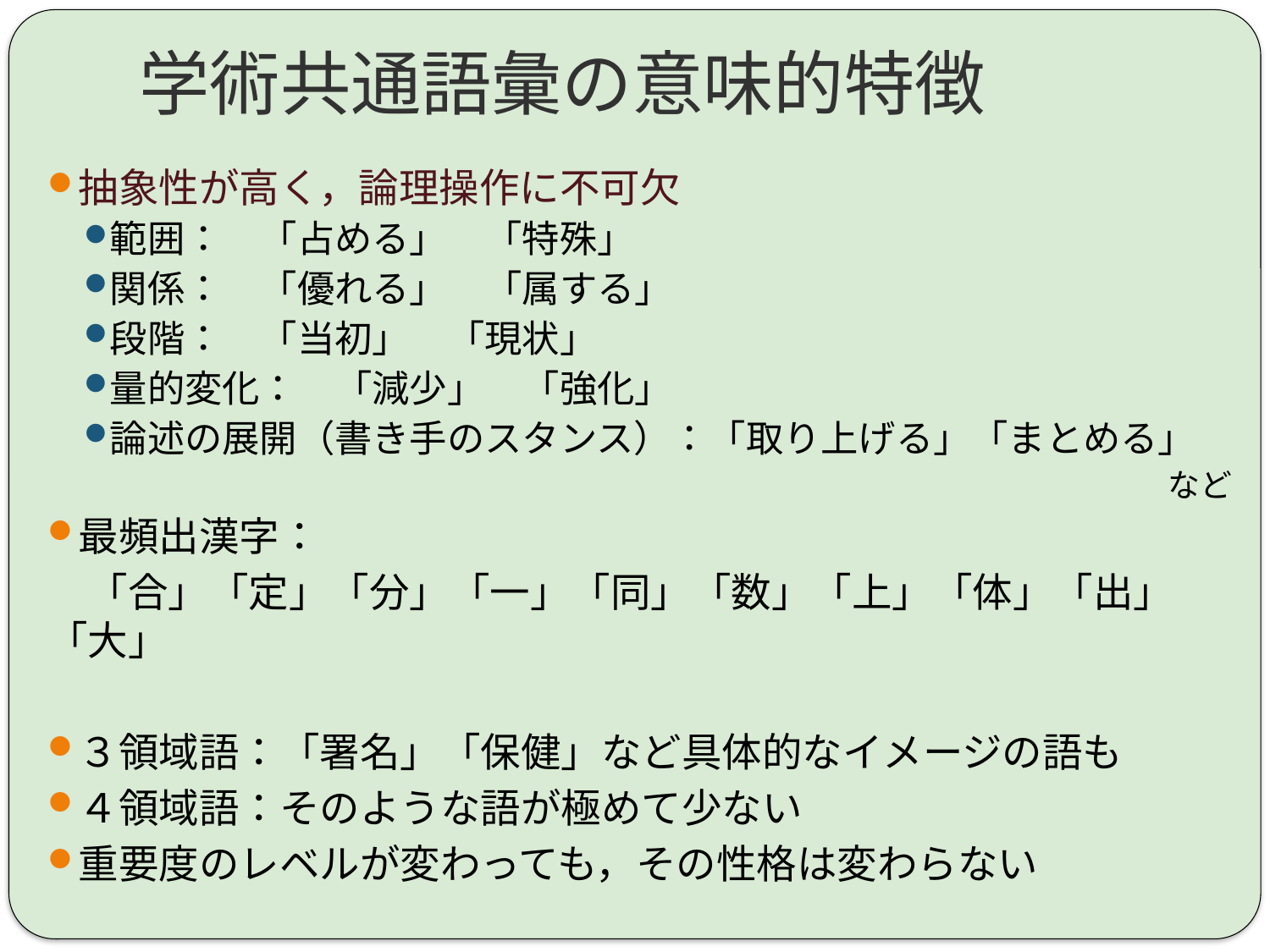

# 学術共通語彙の意味的特徴
抽象性が高く，論理操作に不可欠
範囲：　「占める」　「特殊」
関係：　「優れる」　「属する」
段階：　「当初」　「現状」
量的変化：　「減少」　「強化」
論述の展開（書き手のスタンス）：「取り上げる」「まとめる」
	など
最頻出漢字：
　「合」「定」「分」「一」「同」「数」「上」「体」「出」「大」

３領域語：「署名」「保健」など具体的なイメージの語も
４領域語：そのような語が極めて少ない
重要度のレベルが変わっても，その性格は変わらない